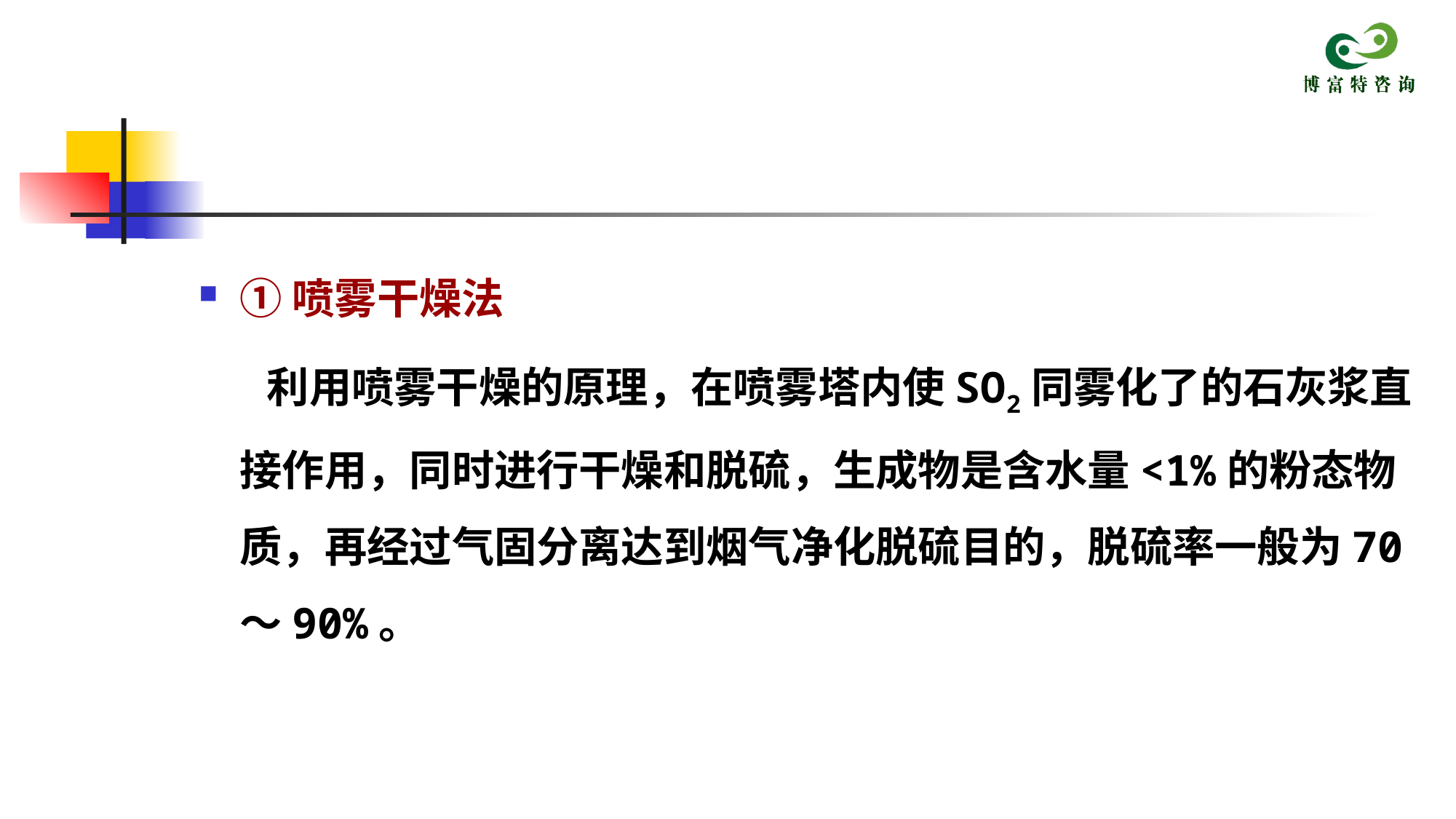

①喷雾干燥法
      利用喷雾干燥的原理，在喷雾塔内使SO2同雾化了的石灰浆直接作用，同时进行干燥和脱硫，生成物是含水量<1%的粉态物质，再经过气固分离达到烟气净化脱硫目的，脱硫率一般为70～90%。